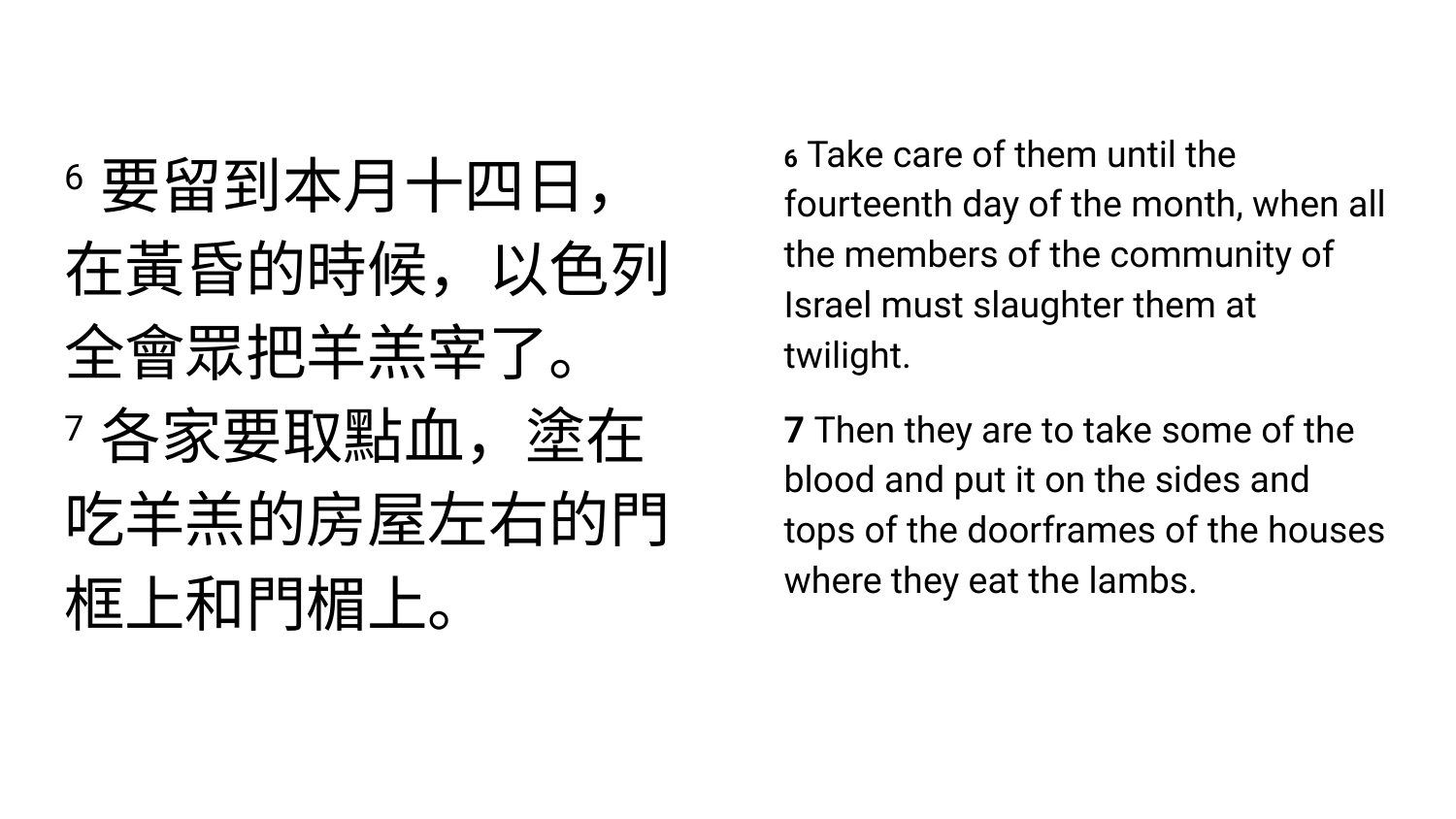

#
6 Take care of them until the fourteenth day of the month, when all the members of the community of Israel must slaughter them at twilight.
7 Then they are to take some of the blood and put it on the sides and tops of the doorframes of the houses where they eat the lambs.
6 要留到本月十四日，在黃昏的時候，以色列全會眾把羊羔宰了。
7 各家要取點血，塗在吃羊羔的房屋左右的門框上和門楣上。